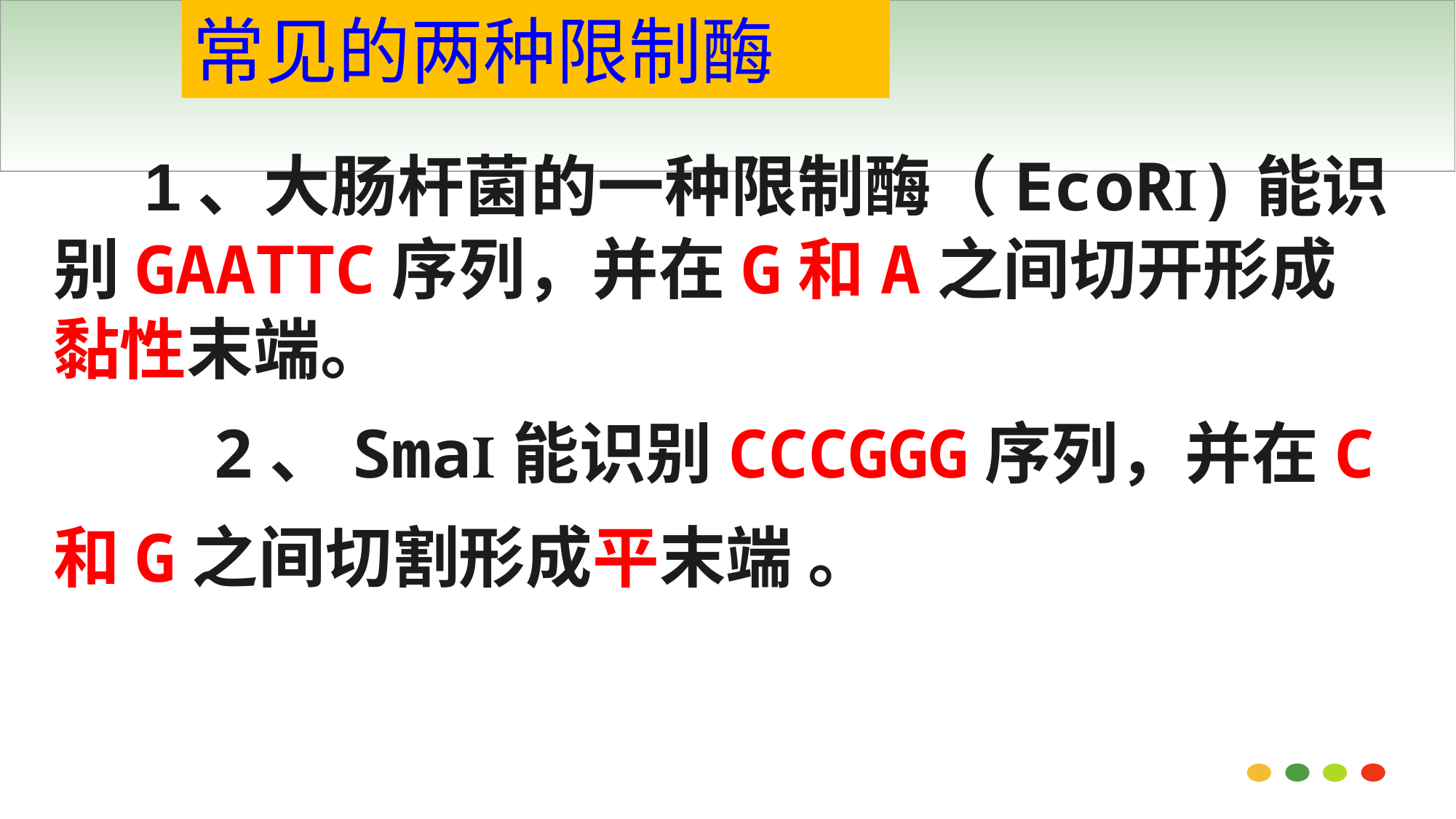

常见的两种限制酶
    1、大肠杆菌的一种限制酶（EcoRⅠ)能识别GAATTC序列，并在G和A之间切开形成黏性末端。
    2、SmaⅠ能识别CCCGGG序列，并在C和G之间切割形成平末端 。